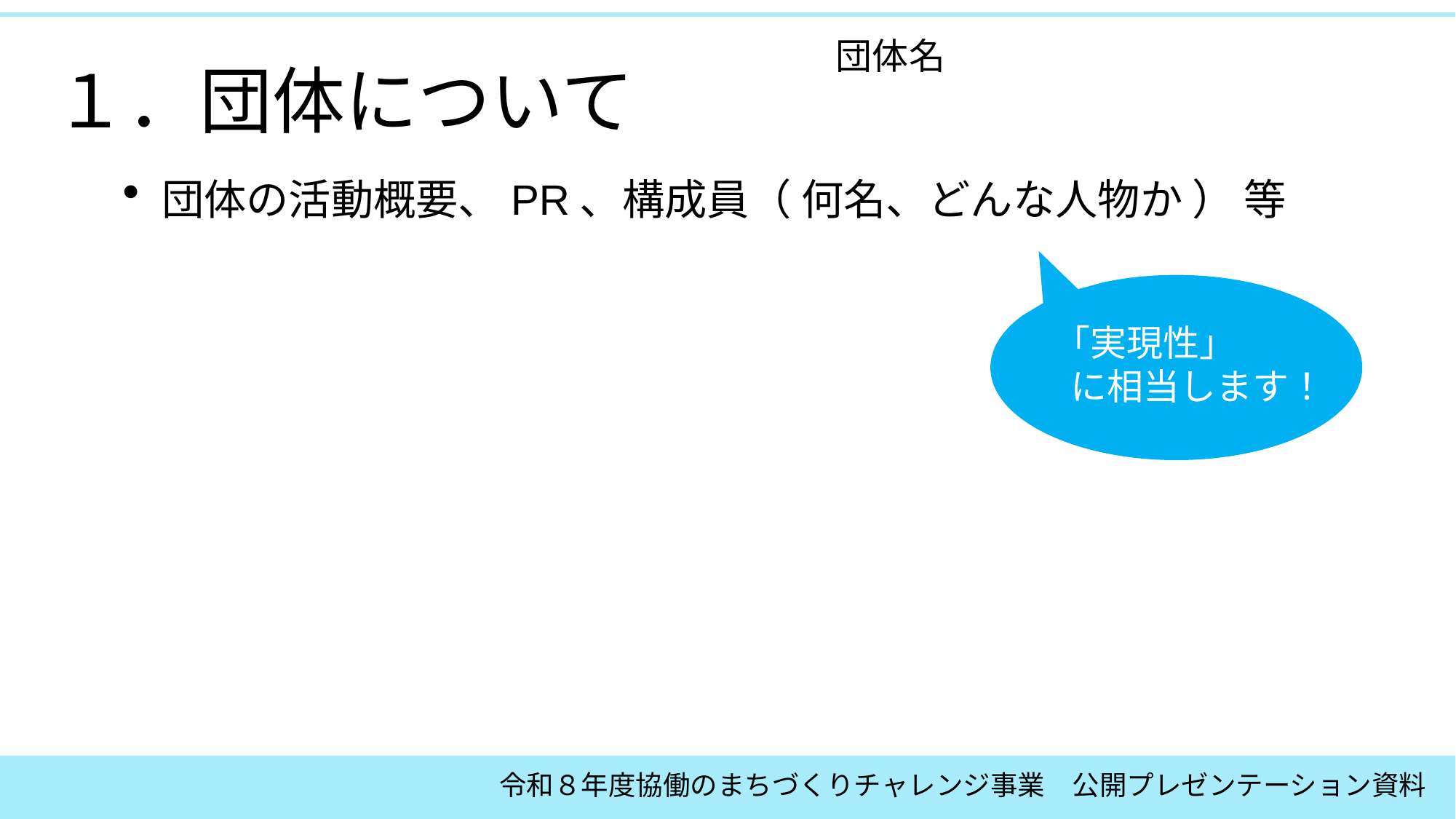

団体名
１．団体について
・団体の活動概要、PR、構成員（ 何名、どんな人物か ） 等

「実現性」
 に相当します！

令和８年度協働のまちづくりチャレンジ事業　公開プレゼンテーション資料